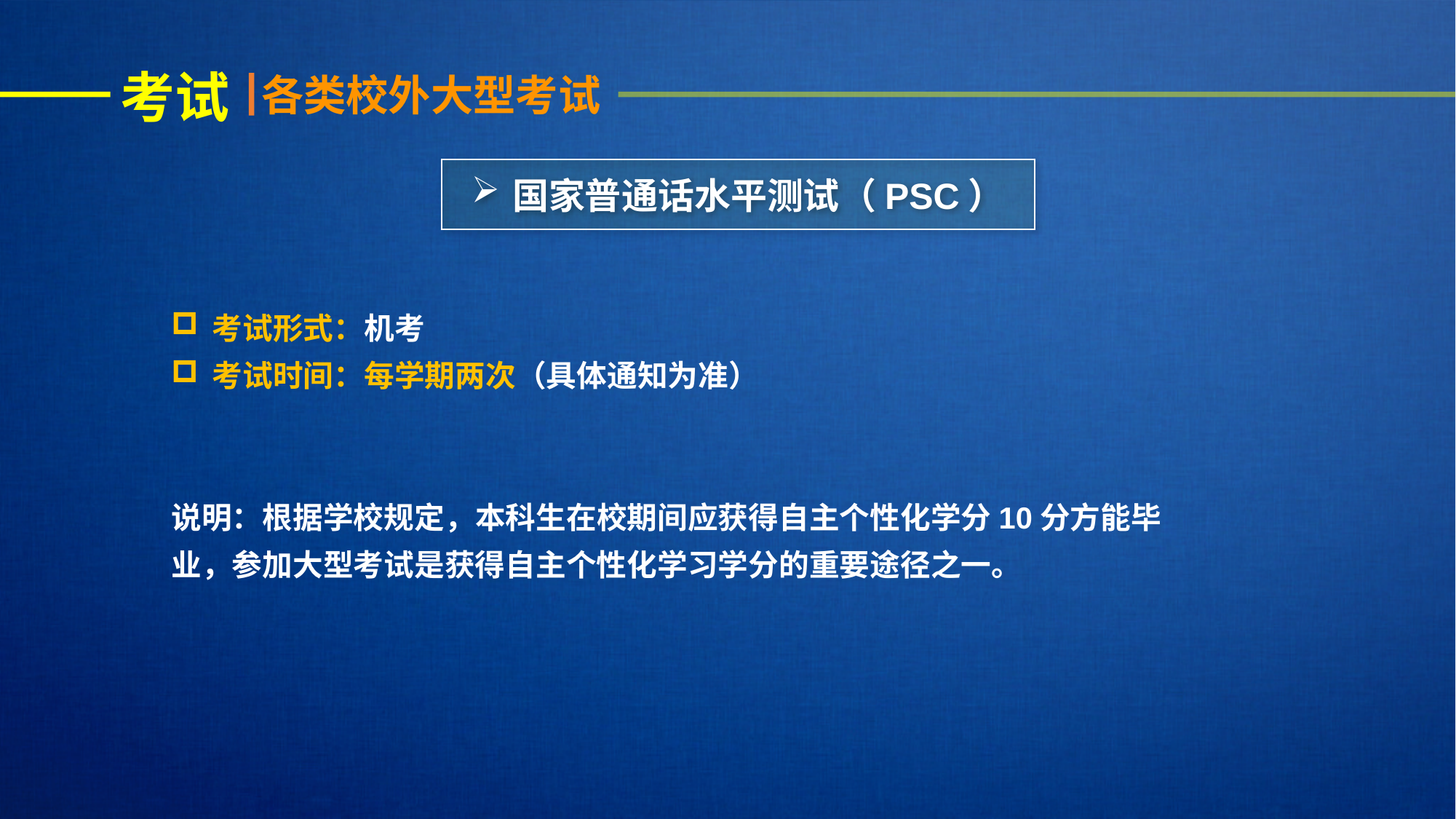

考试
各类校外大型考试

国家普通话水平测试（PSC）
考试形式：机考
考试时间：每学期两次（具体通知为准）

说明：根据学校规定，本科生在校期间应获得自主个性化学分10分方能毕
业，参加大型考试是获得自主个性化学习学分的重要途径之一。